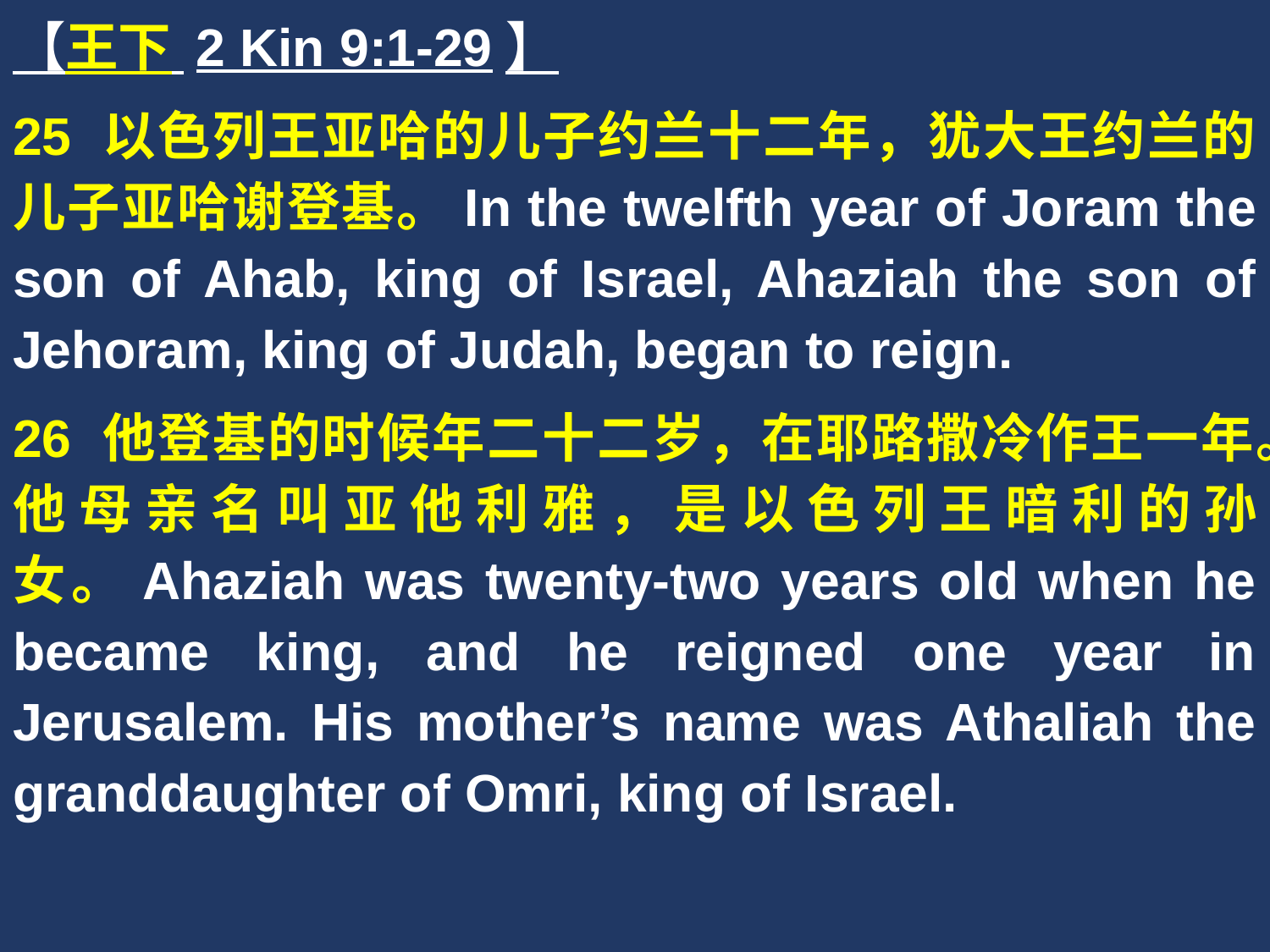

【王下 2 Kin 9:1-29】
25 以色列王亚哈的儿子约兰十二年，犹大王约兰的儿子亚哈谢登基。In the twelfth year of Joram the son of Ahab, king of Israel, Ahaziah the son of Jehoram, king of Judah, began to reign.
26 他登基的时候年二十二岁，在耶路撒冷作王一年。他母亲名叫亚他利雅，是以色列王暗利的孙女。Ahaziah was twenty-two years old when he became king, and he reigned one year in Jerusalem. His mother’s name was Athaliah the granddaughter of Omri, king of Israel.